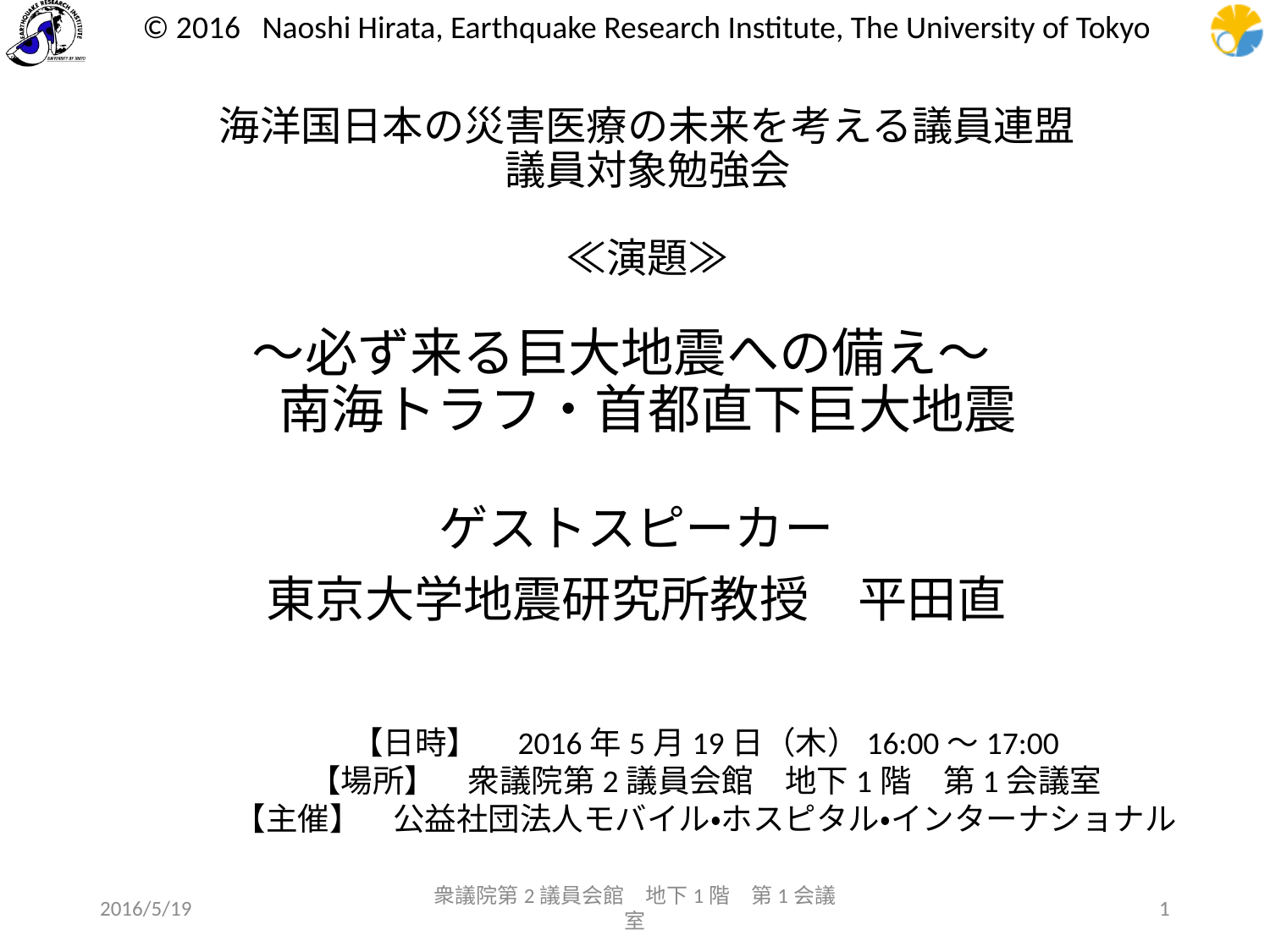

# 海洋国日本の災害医療の未来を考える議員連盟 議員対象勉強会 ≪演題≫ ～必ず来る巨大地震への備え〜　 南海トラフ・首都直下巨大地震
ゲストスピーカー
東京大学地震研究所教授　平田直
【日時】　2016年5月19日（木）16:00～17:00
【場所】　衆議院第2議員会館　地下1階　第1会議室
【主催】　公益社団法人モバイル・ホスピタル・インターナショナル
2016/5/19
衆議院第2議員会館　地下1階　第1会議室
1